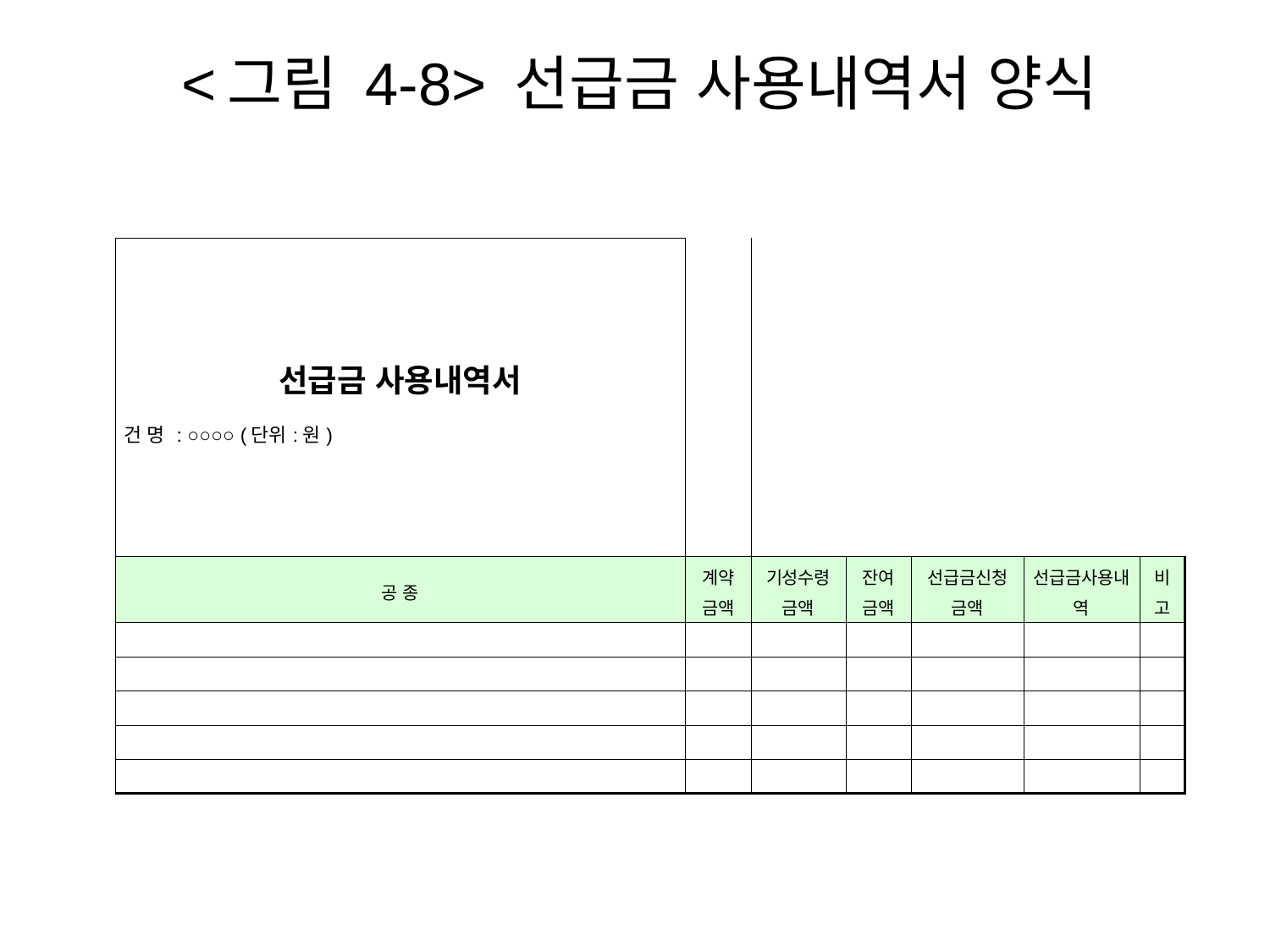

# <그림 4-8> 선급금 사용내역서 양식
| 선급금 사용내역서 건 명 : ○○○○ (단위:원) |  |  |  |  |  |  |
| --- | --- | --- | --- | --- | --- | --- |
| 공 종 | 계약금액 | 기성수령금액 | 잔여금액 | 선급금신청금액 | 선급금사용내역 | 비 고 |
|  |  |  |  |  |  |  |
|  |  |  |  |  |  |  |
|  |  |  |  |  |  |  |
|  |  |  |  |  |  |  |
|  |  |  |  |  |  |  |